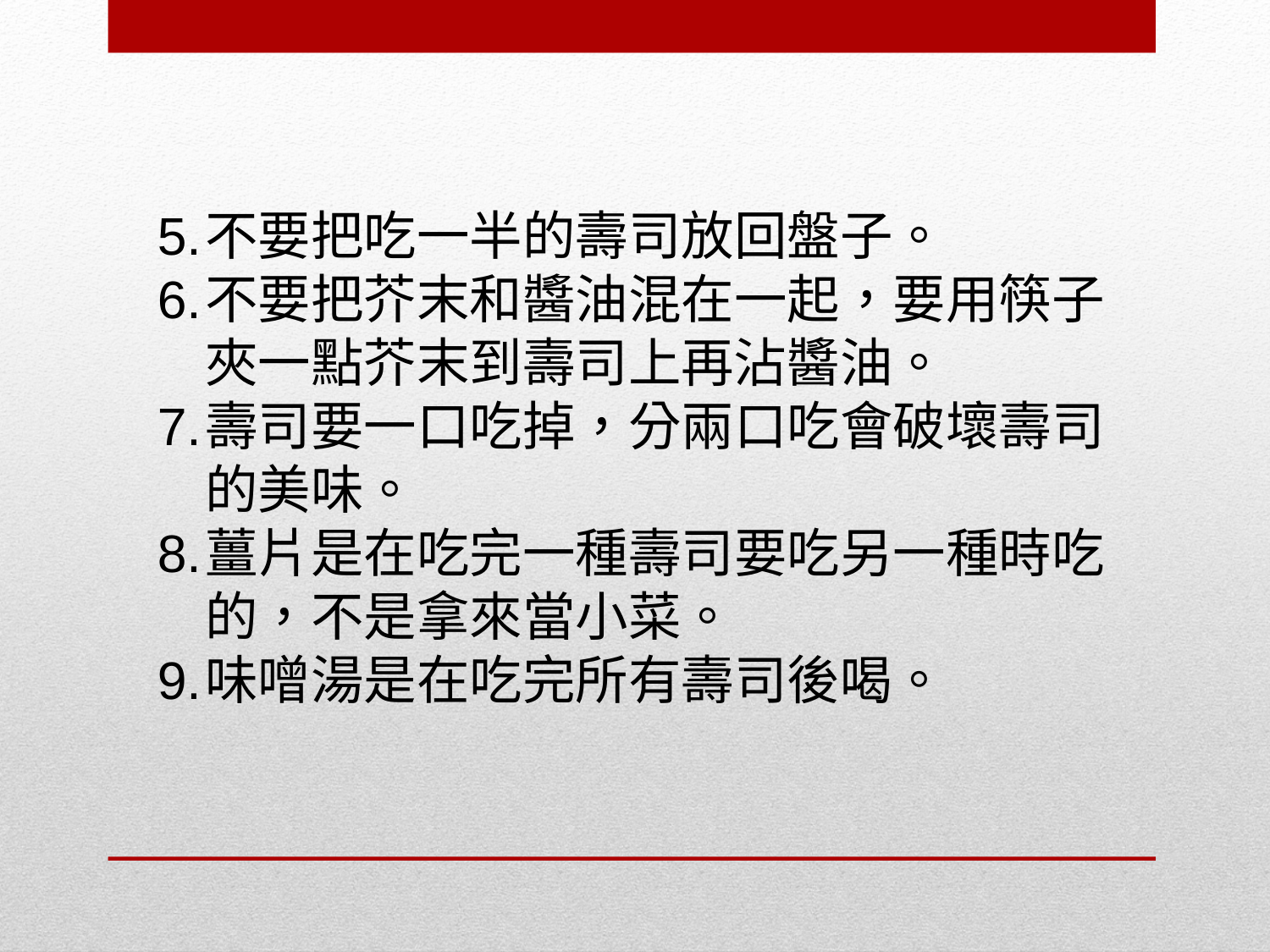

不要把吃一半的壽司放回盤子。
不要把芥末和醬油混在一起，要用筷子夾一點芥末到壽司上再沾醬油。
壽司要一口吃掉，分兩口吃會破壞壽司的美味。
薑片是在吃完一種壽司要吃另一種時吃的，不是拿來當小菜。
味噌湯是在吃完所有壽司後喝。